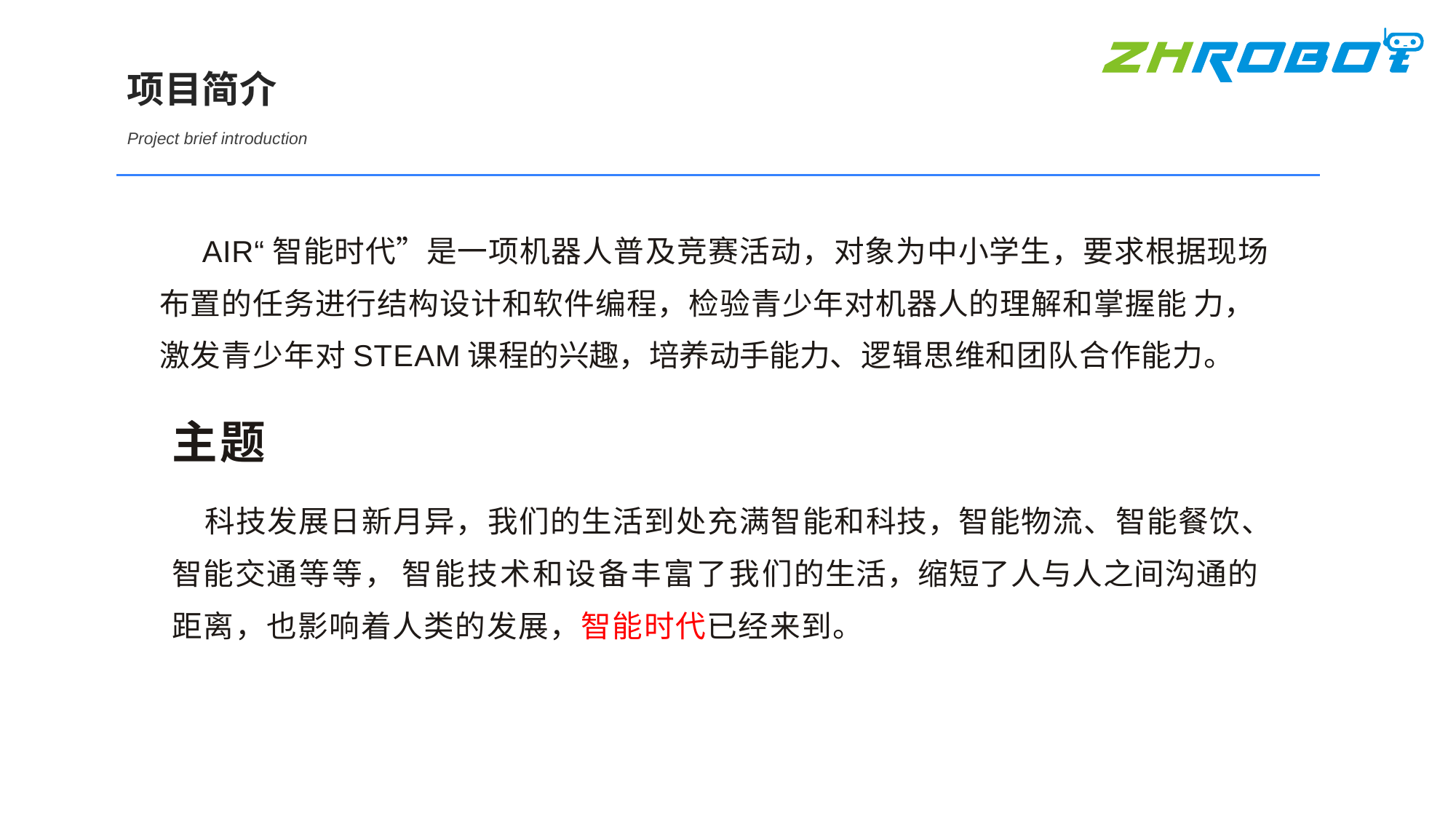

项目简介
Project brief introduction

AIR“智能时代”是一项机器人普及竞赛活动，对象为中小学生，要求根据现场布置的任务进行结构设计和软件编程，检验青少年对机器人的理解和掌握能 力，激发青少年对STEAM课程的兴趣，培养动手能力、逻辑思维和团队合作能力。

主题
科技发展日新月异，我们的生活到处充满智能和科技，智能物流、智能餐饮、 智能交通等等， 智能技术和设备丰富了我们的生活，缩短了人与人之间沟通的 距离，也影响着人类的发展，智能时代已经来到。